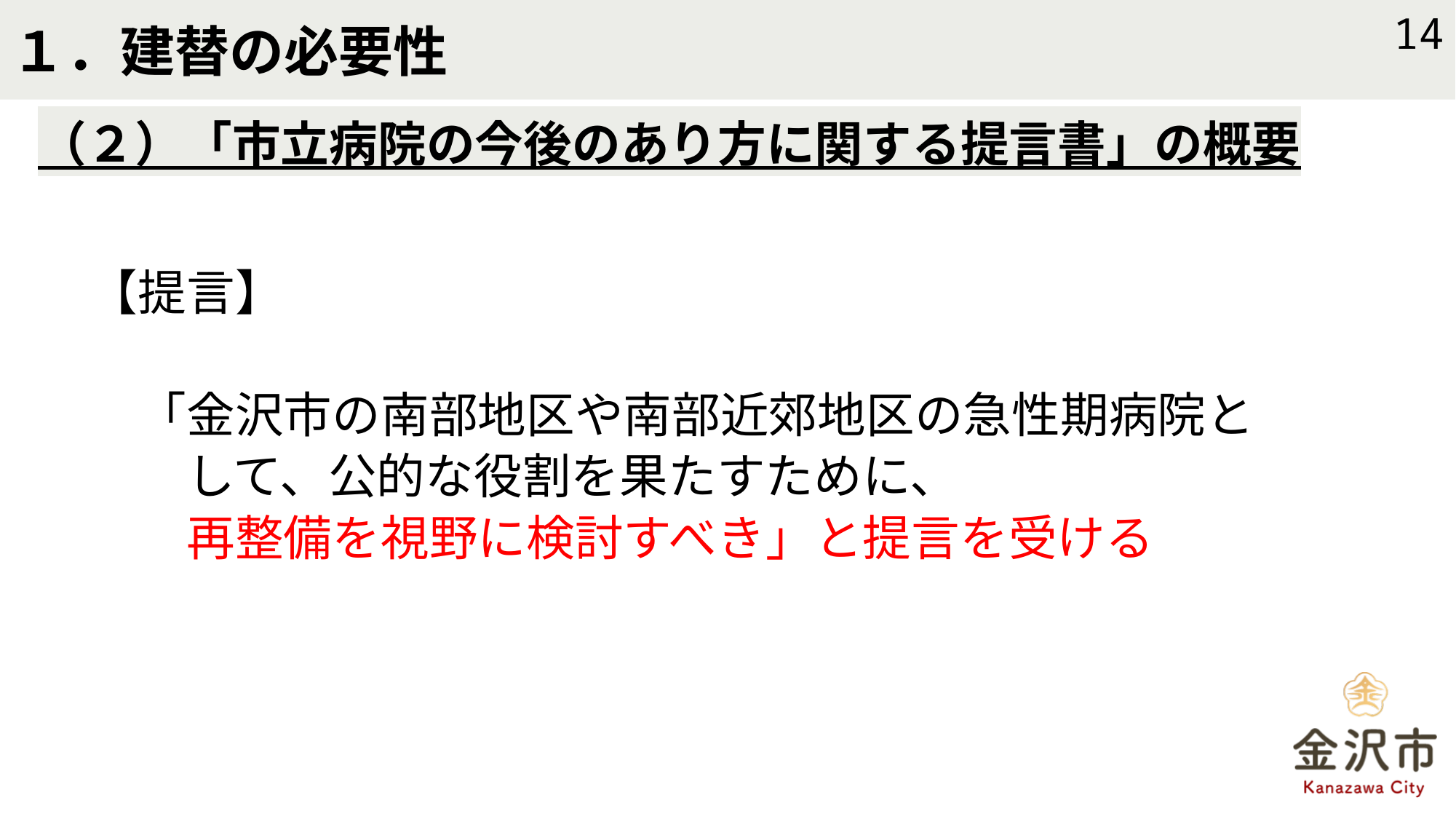

# １．建替の必要性
14
（２）「市立病院の今後のあり方に関する提言書」の概要

【提言】

　「金沢市の南部地区や南部近郊地区の急性期病院と
　　して、公的な役割を果たすために、
　　再整備を視野に検討すべき」と提言を受ける